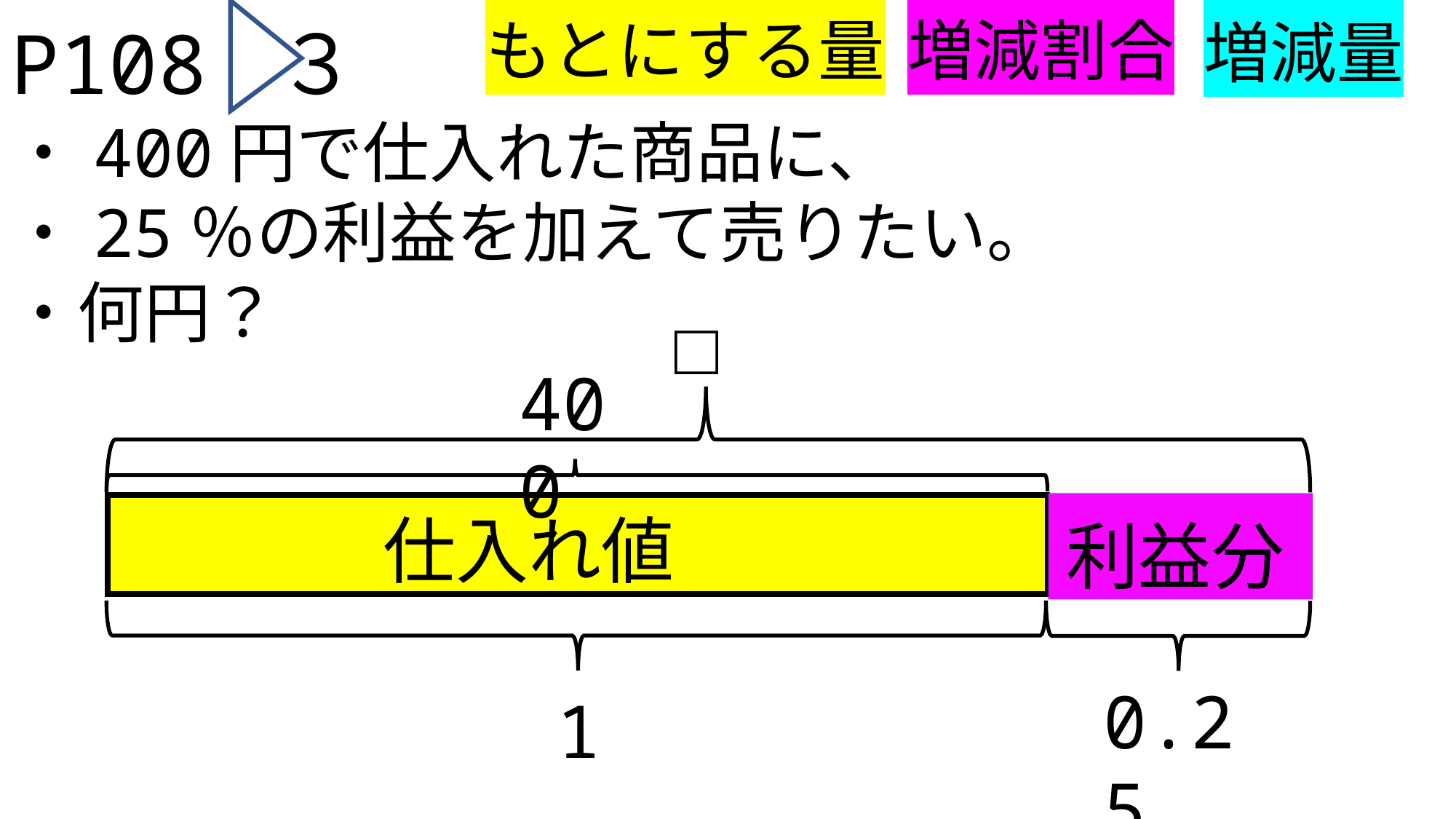

もとにする量
増減割合

増減量
P108 ３
・400円で仕入れた商品に、
・25％の利益を加えて売りたい。
・何円？

□
400

仕入れ値

利益分
0.25
1